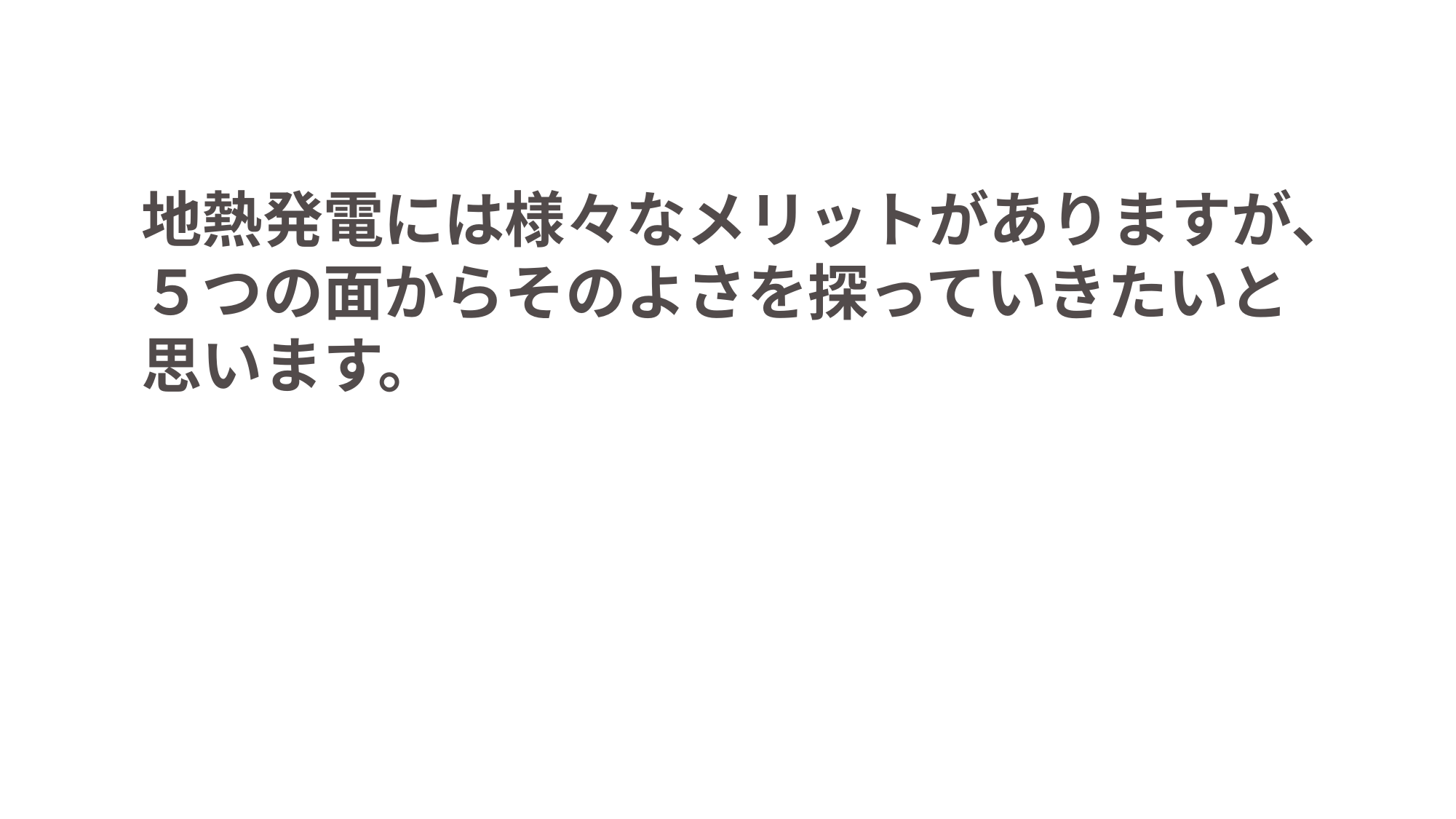

地熱発電の5大メリット
地熱発電には様々なメリットがありますが、５つの面からそのよさを探っていきたいと思います。